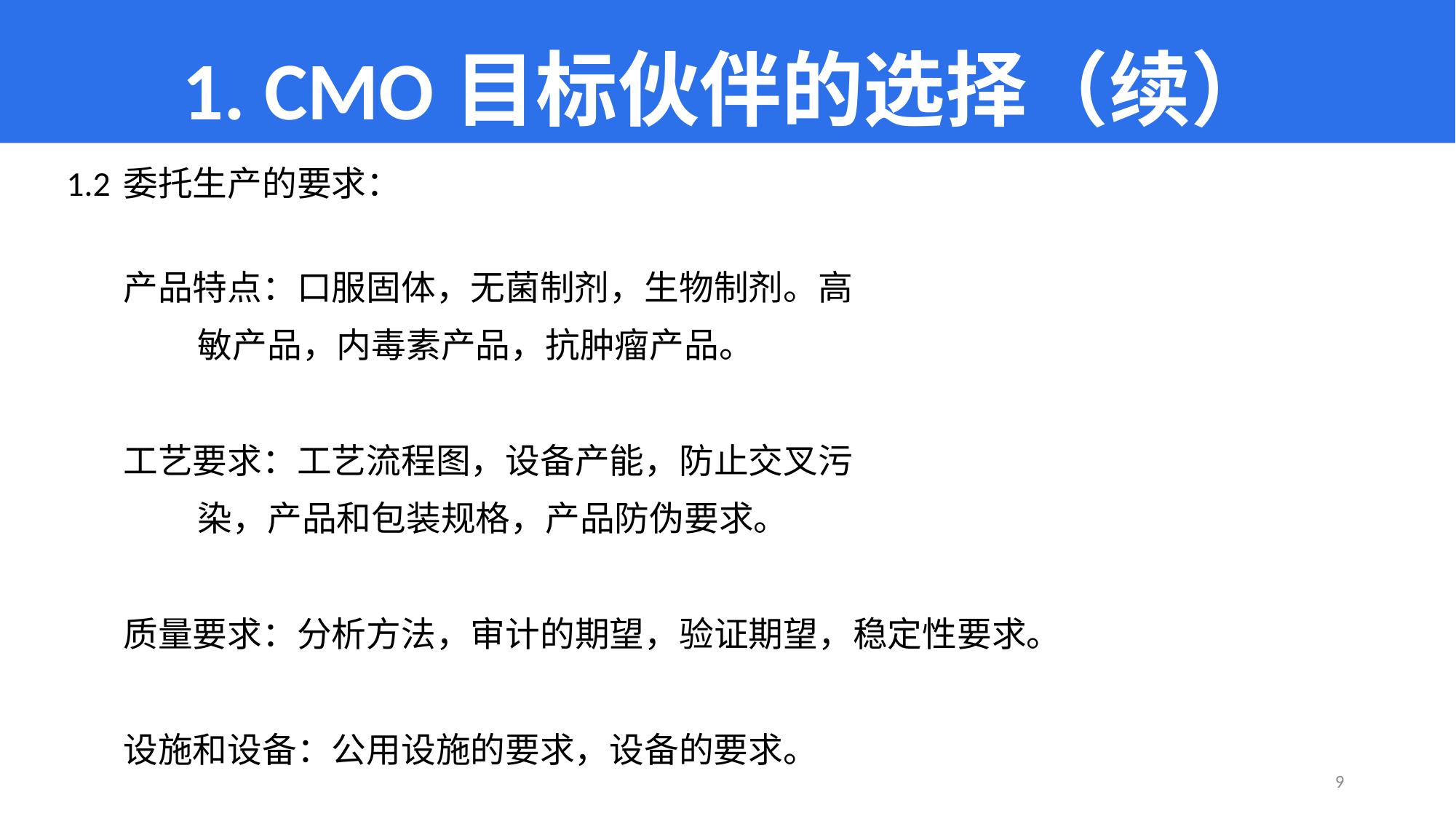

# 1. CMO目标伙伴的选择（续）
1.2	委托生产的要求：

		产品特点：口服固体，无菌制剂，生物制剂。高
			         敏产品，内毒素产品，抗肿瘤产品。

		工艺要求：工艺流程图，设备产能，防止交叉污
			         染，产品和包装规格，产品防伪要求。

		质量要求：分析方法，审计的期望，验证期望，稳定性要求。

		设施和设备：公用设施的要求，设备的要求。

9